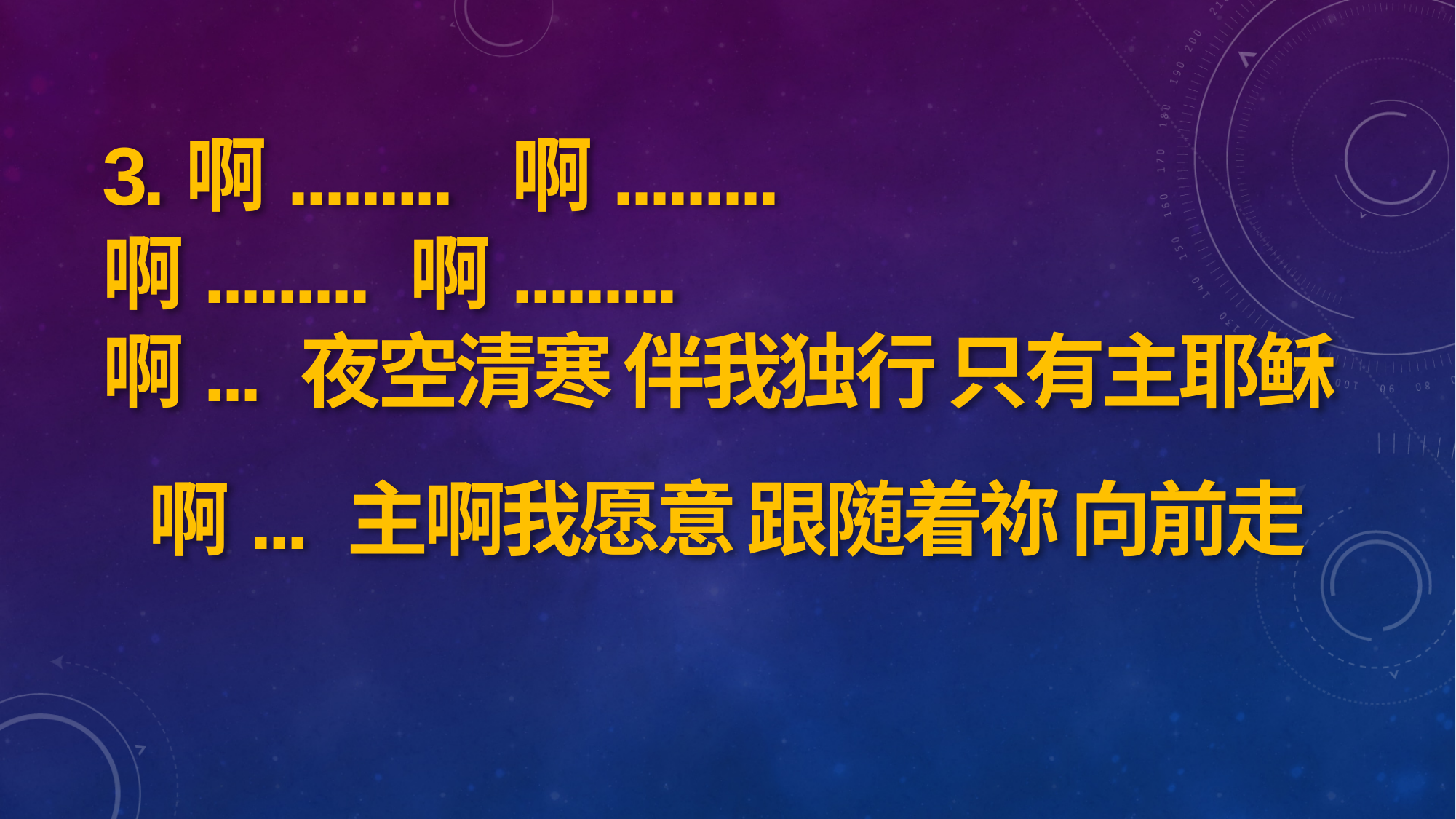

3.啊.........  啊.........
啊......... 啊.........
啊... 夜空清寒 伴我独行 只有主耶稣
啊... 主啊我愿意 跟随着祢 向前走